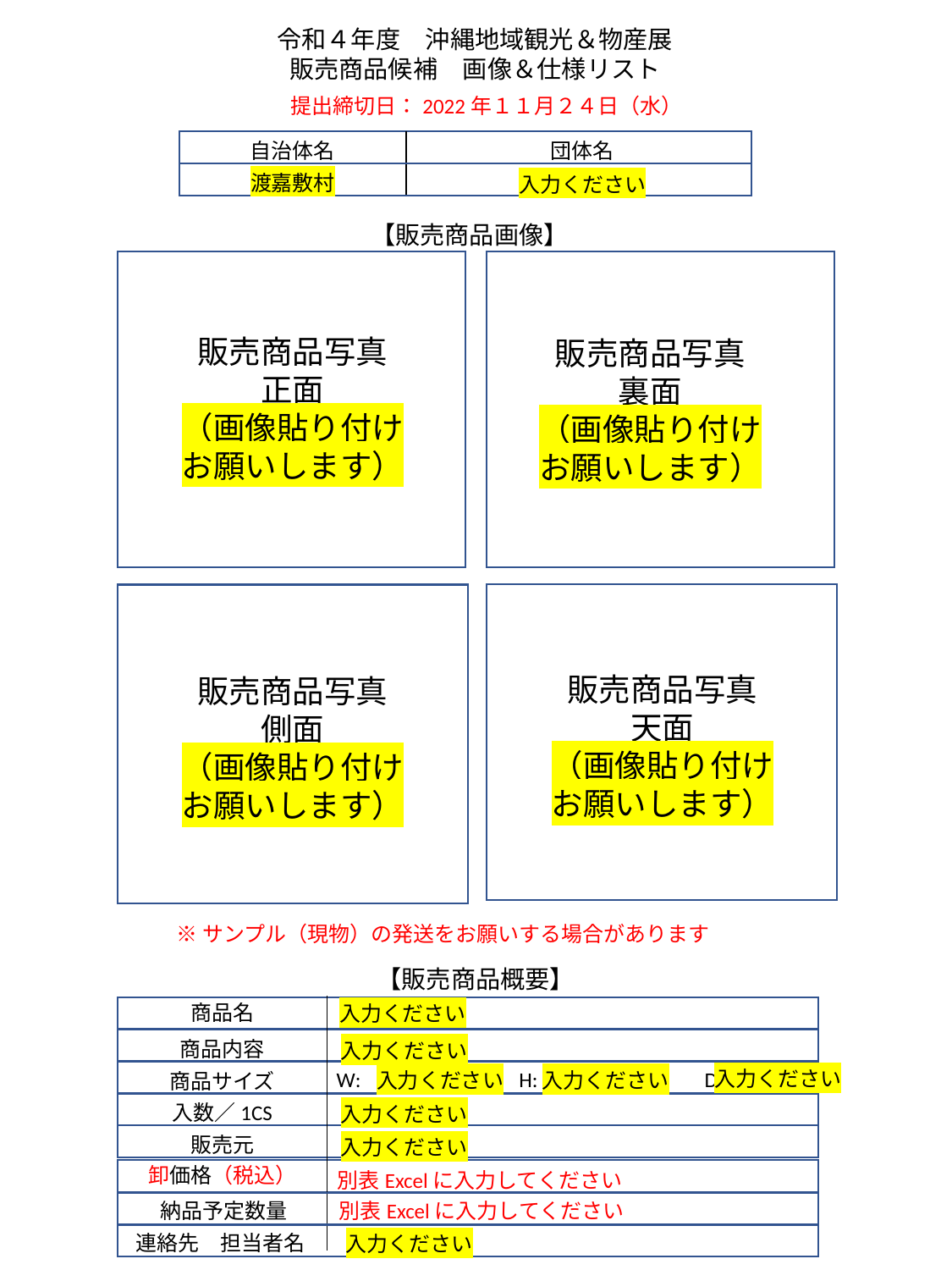

令和４年度　沖縄地域観光＆物産展
販売商品候補　画像＆仕様リスト
提出締切日：2022年１１月２４日（水）

自治体名
団体名
渡嘉敷村

入力ください
【販売商品画像】

販売商品写真
正面
（画像貼り付け
お願いします）
販売商品写真
裏面
（画像貼り付け
お願いします）

販売商品写真
天面
（画像貼り付け
お願いします）

販売商品写真
側面
（画像貼り付け
お願いします）

※サンプル（現物）の発送をお願いする場合があります
【販売商品概要】
商品名
入力ください

商品内容
入力ください
入力ください
W:　　　　　　　H:          　　  　　   D:
入力ください
入力ください

商品サイズ
入数／1CS

入力ください
販売元

入力ください
卸価格（税込）

別表Excelに入力してください
別表Excelに入力してください
納品予定数量

連絡先　担当者名

入力ください